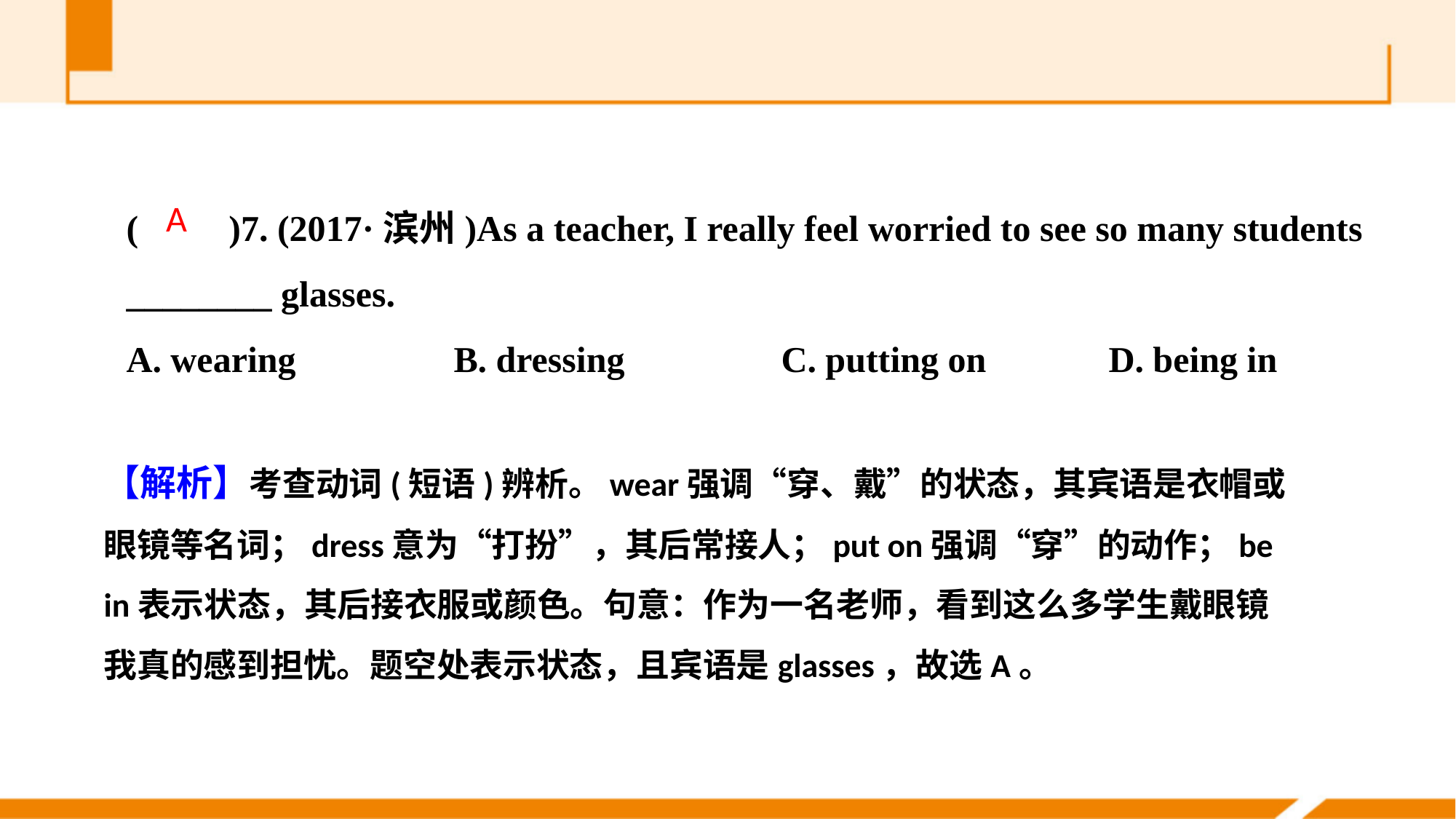

(　　)7. (2017·滨州)As a teacher, I really feel worried to see so many students  ________ glasses.
A. wearing  		B. dressing		C. putting on  	D. being in
A
【解析】考查动词(短语)辨析。wear强调“穿、戴”的状态，其宾语是衣帽或眼镜等名词；dress意为“打扮”，其后常接人；put on强调“穿”的动作；be in表示状态，其后接衣服或颜色。句意：作为一名老师，看到这么多学生戴眼镜我真的感到担忧。题空处表示状态，且宾语是glasses，故选A。